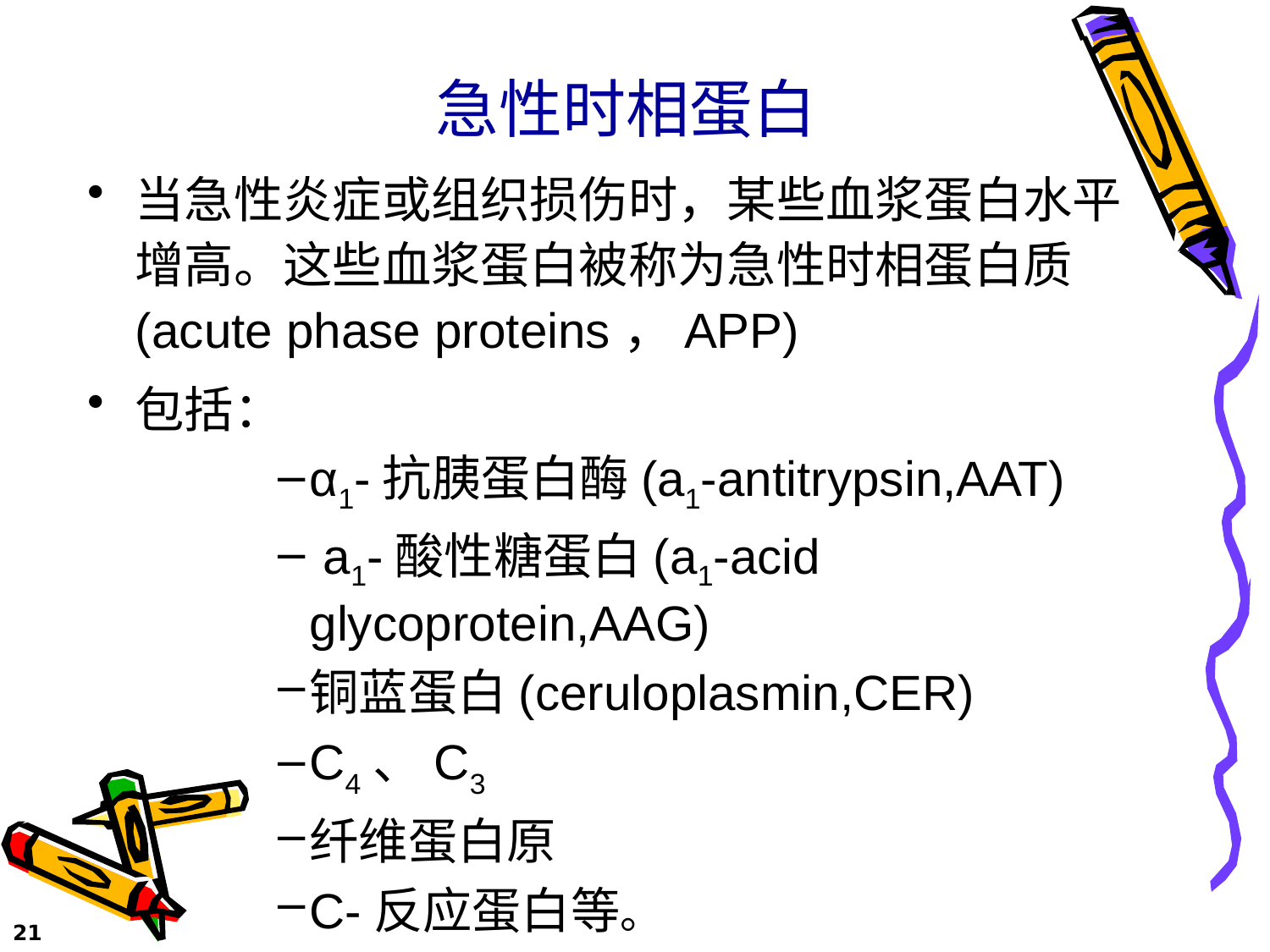

# 急性时相蛋白
当急性炎症或组织损伤时，某些血浆蛋白水平增高。这些血浆蛋白被称为急性时相蛋白质 (acute phase proteins，APP)
包括：
α1-抗胰蛋白酶(a1-antitrypsin,AAT)
 a1-酸性糖蛋白(a1-acid glycoprotein,AAG)
铜蓝蛋白(ceruloplasmin,CER)
C4、C3
纤维蛋白原
C-反应蛋白等。
21